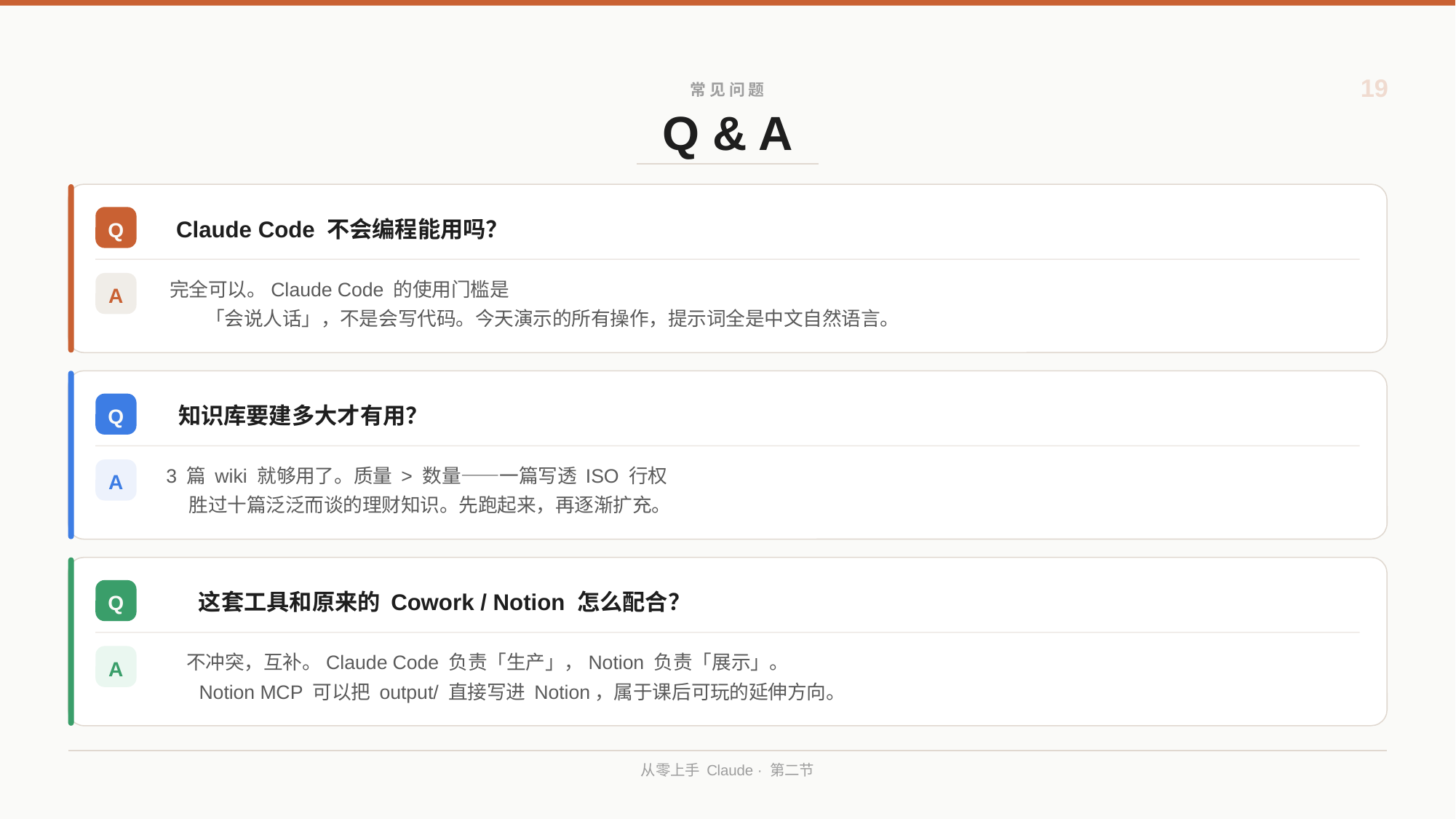

19
常 见 问 题
Q & A

Claude Code 不会编程能用吗？
Q

完全可以。Claude Code 的使用门槛是
A
「会说人话」，不是会写代码。今天演示的所有操作，提示词全是中文自然语言。

知识库要建多大才有用？
Q

3 篇 wiki 就够用了。质量 > 数量——一篇写透 ISO 行权
A
胜过十篇泛泛而谈的理财知识。先跑起来，再逐渐扩充。

这套工具和原来的 Cowork / Notion 怎么配合？
Q

不冲突，互补。Claude Code 负责「生产」，Notion 负责「展示」。
A
Notion MCP 可以把 output/ 直接写进 Notion，属于课后可玩的延伸方向。

从零上手 Claude · 第二节